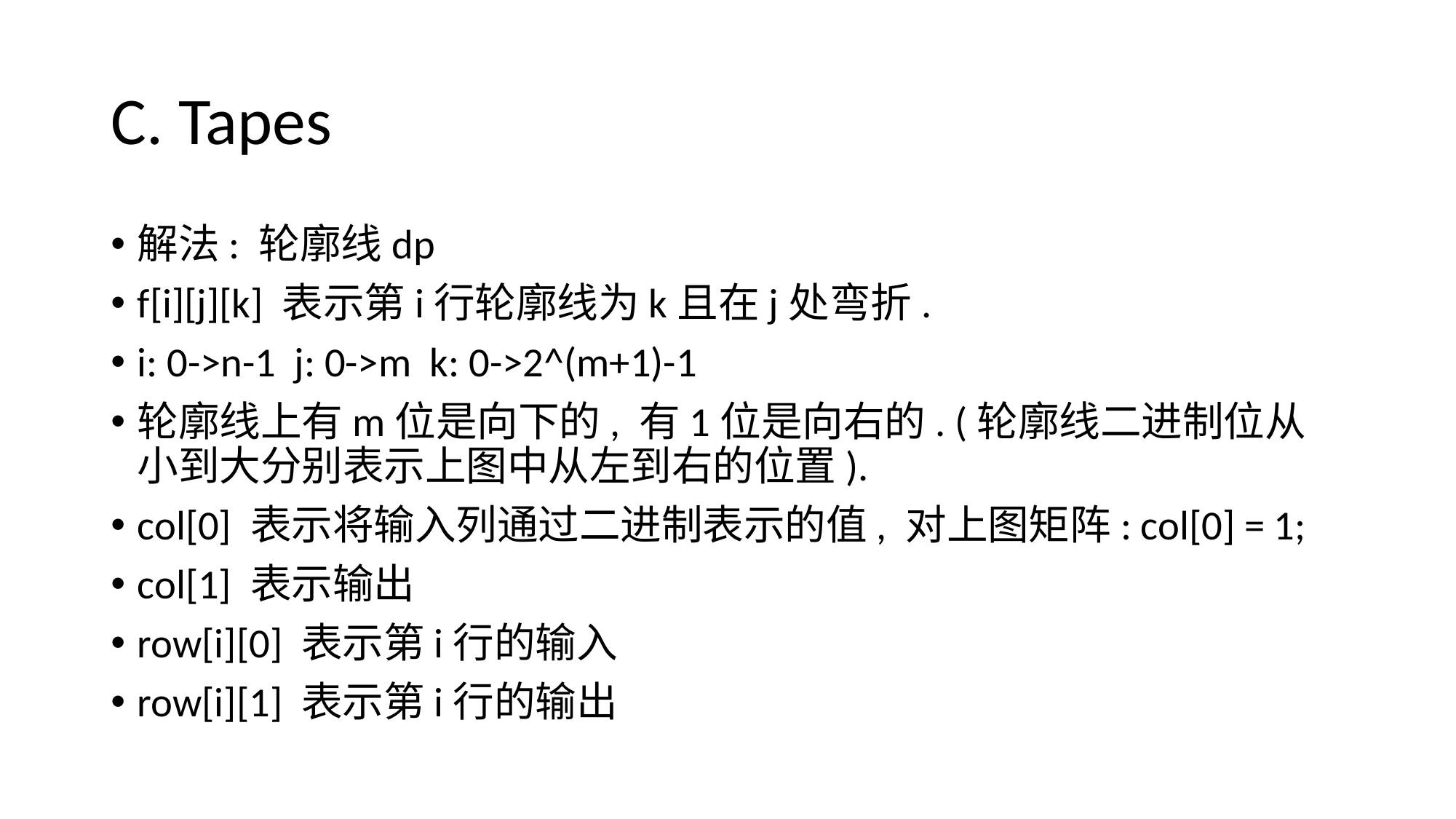

# C. Tapes
解法: 轮廓线dp
f[i][j][k] 表示第i行轮廓线为k且在j处弯折.
i: 0->n-1  j: 0->m  k: 0->2^(m+1)-1
轮廓线上有m位是向下的, 有1位是向右的. (轮廓线二进制位从小到大分别表示上图中从左到右的位置).
col[0] 表示将输入列通过二进制表示的值, 对上图矩阵: col[0] = 1;
col[1] 表示输出
row[i][0] 表示第i行的输入
row[i][1] 表示第i行的输出